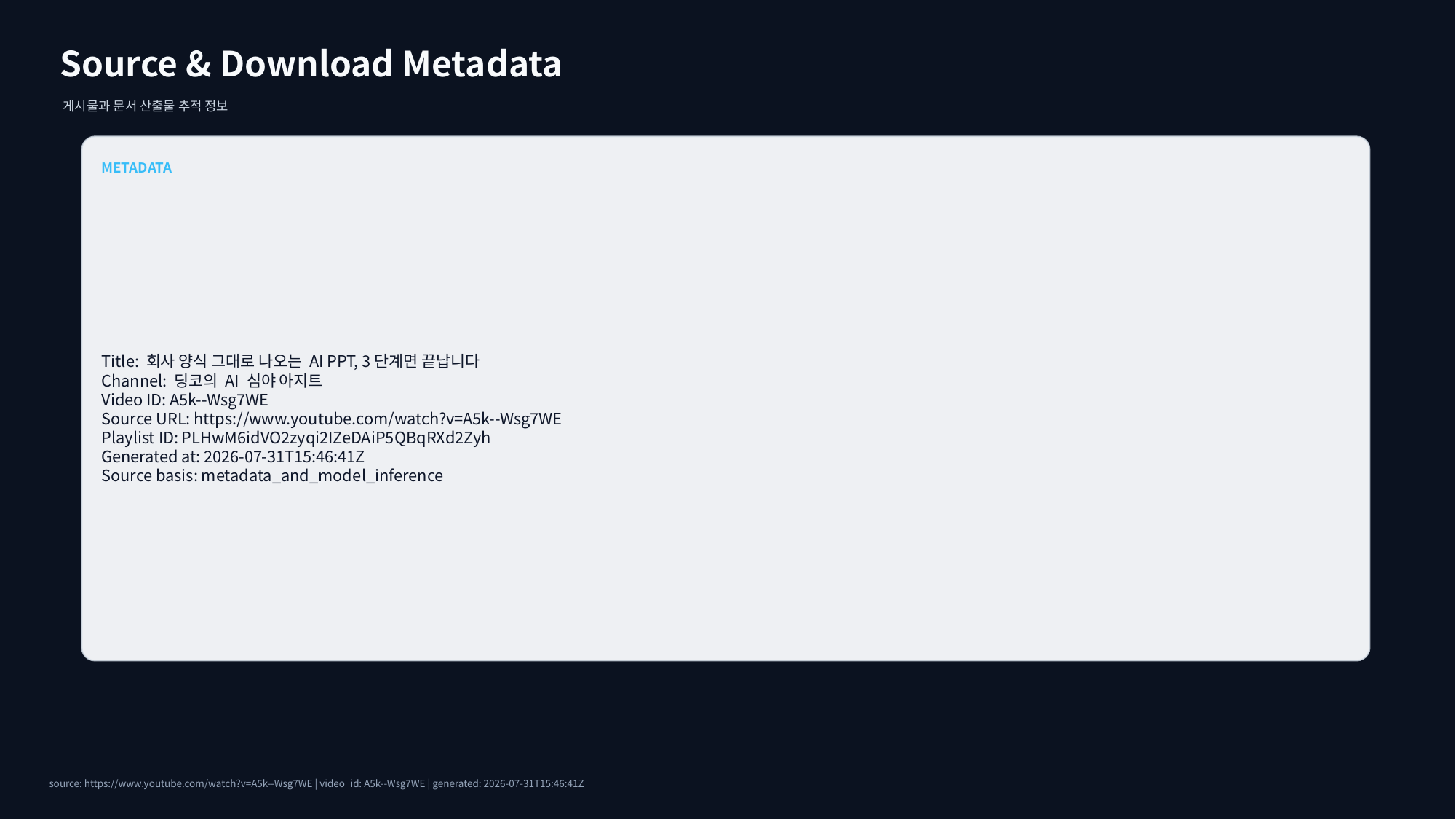

Source & Download Metadata
게시물과 문서 산출물 추적 정보

METADATA
Title: 회사 양식 그대로 나오는 AI PPT, 3단계면 끝납니다
Channel: 딩코의 AI 심야 아지트
Video ID: A5k--Wsg7WE
Source URL: https://www.youtube.com/watch?v=A5k--Wsg7WE
Playlist ID: PLHwM6idVO2zyqi2IZeDAiP5QBqRXd2Zyh
Generated at: 2026-07-31T15:46:41Z
Source basis: metadata_and_model_inference
source: https://www.youtube.com/watch?v=A5k--Wsg7WE | video_id: A5k--Wsg7WE | generated: 2026-07-31T15:46:41Z